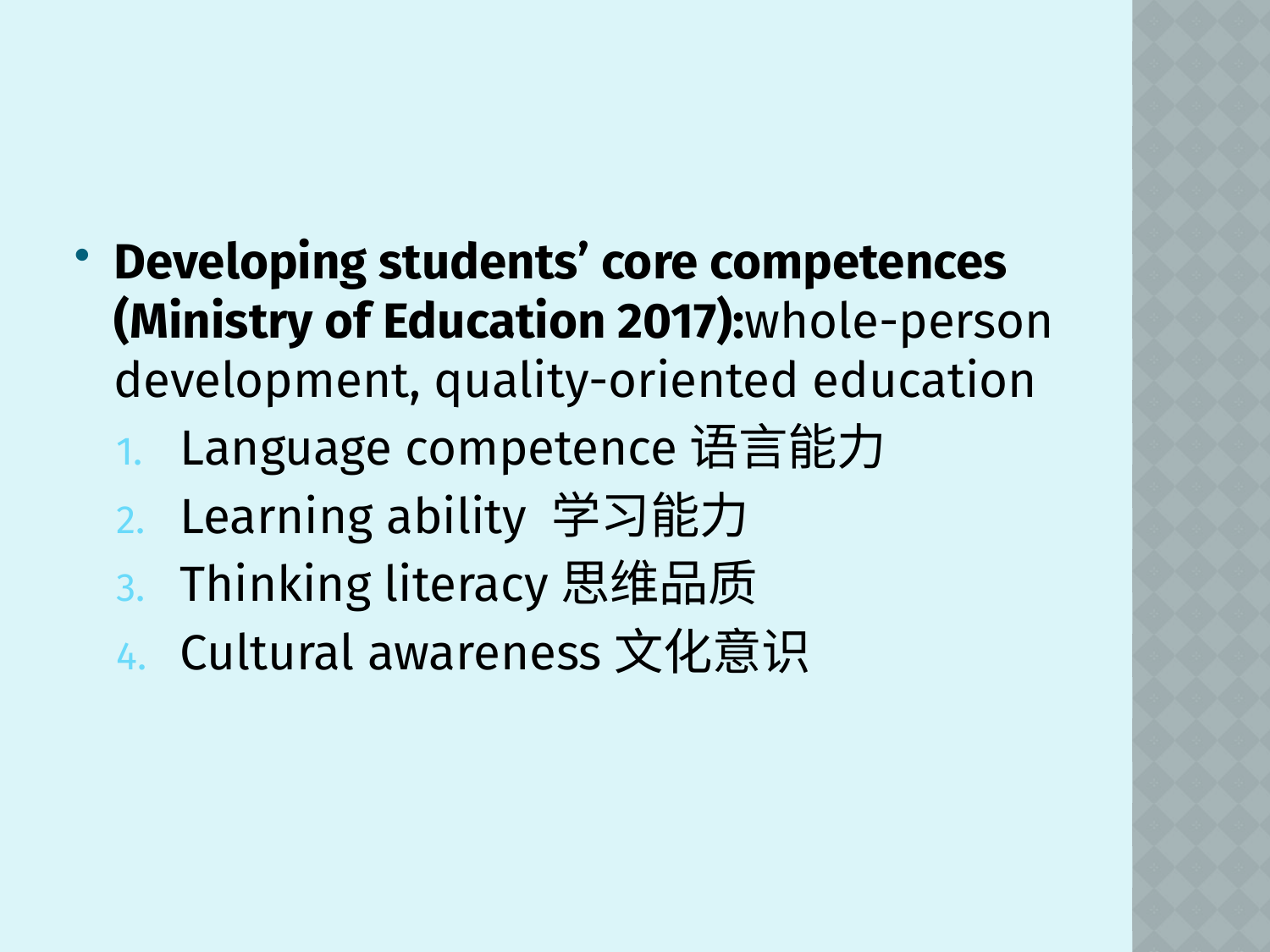

#
Developing students’ core competences (Ministry of Education 2017):whole-person development, quality-oriented education
Language competence语言能力
Learning ability 学习能力
Thinking literacy思维品质
Cultural awareness文化意识